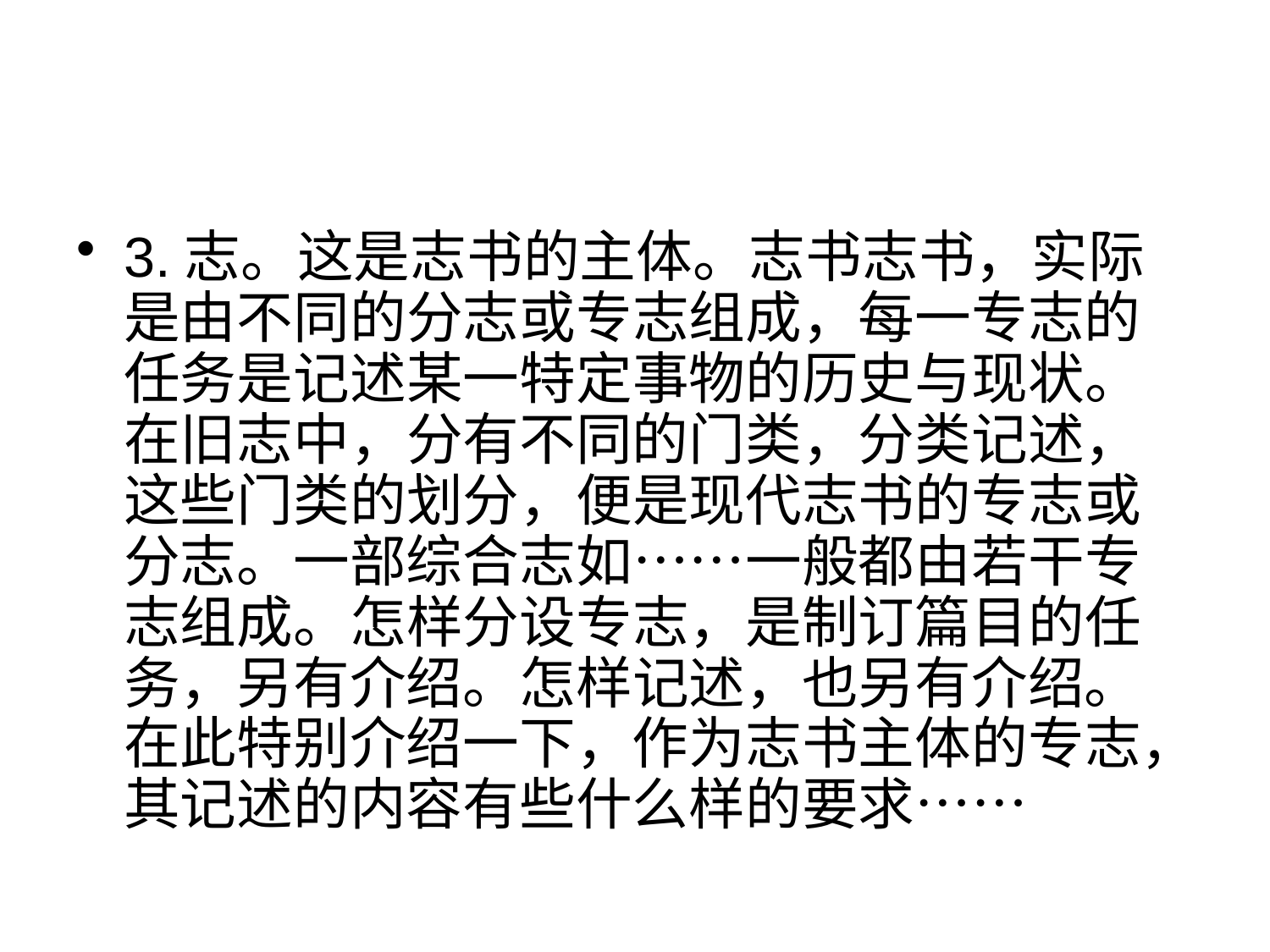

3.志。这是志书的主体。志书志书，实际是由不同的分志或专志组成，每一专志的任务是记述某一特定事物的历史与现状。在旧志中，分有不同的门类，分类记述，这些门类的划分，便是现代志书的专志或分志。一部综合志如……一般都由若干专志组成。怎样分设专志，是制订篇目的任务，另有介绍。怎样记述，也另有介绍。在此特别介绍一下，作为志书主体的专志，其记述的内容有些什么样的要求……